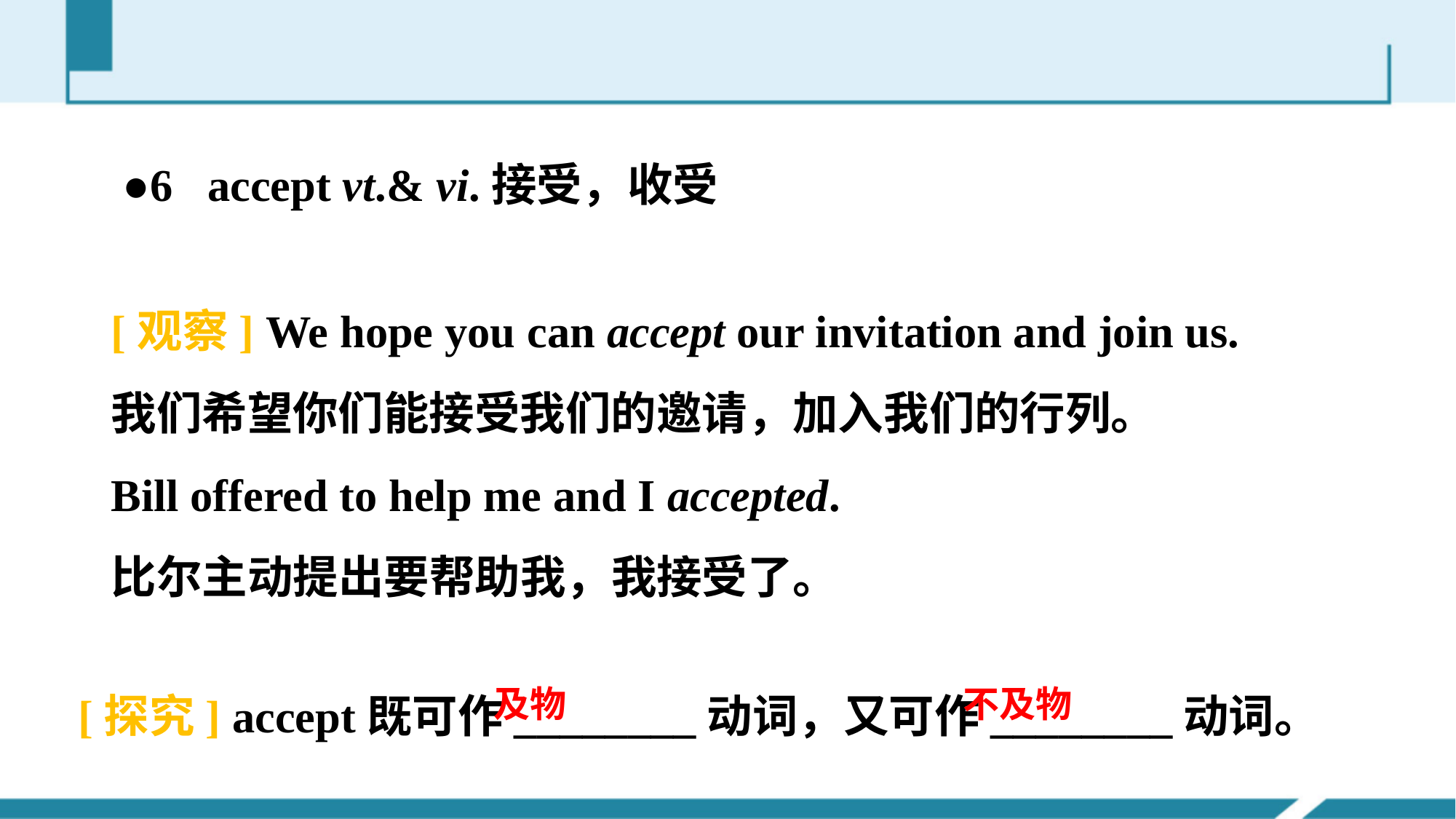

●6   accept vt.& vi.接受，收受
[观察] We hope you can accept our invitation and join us.
我们希望你们能接受我们的邀请，加入我们的行列。
Bill offered to help me and I accepted.
比尔主动提出要帮助我，我接受了。
[探究] accept既可作________动词，又可作________动词。
及物
不及物